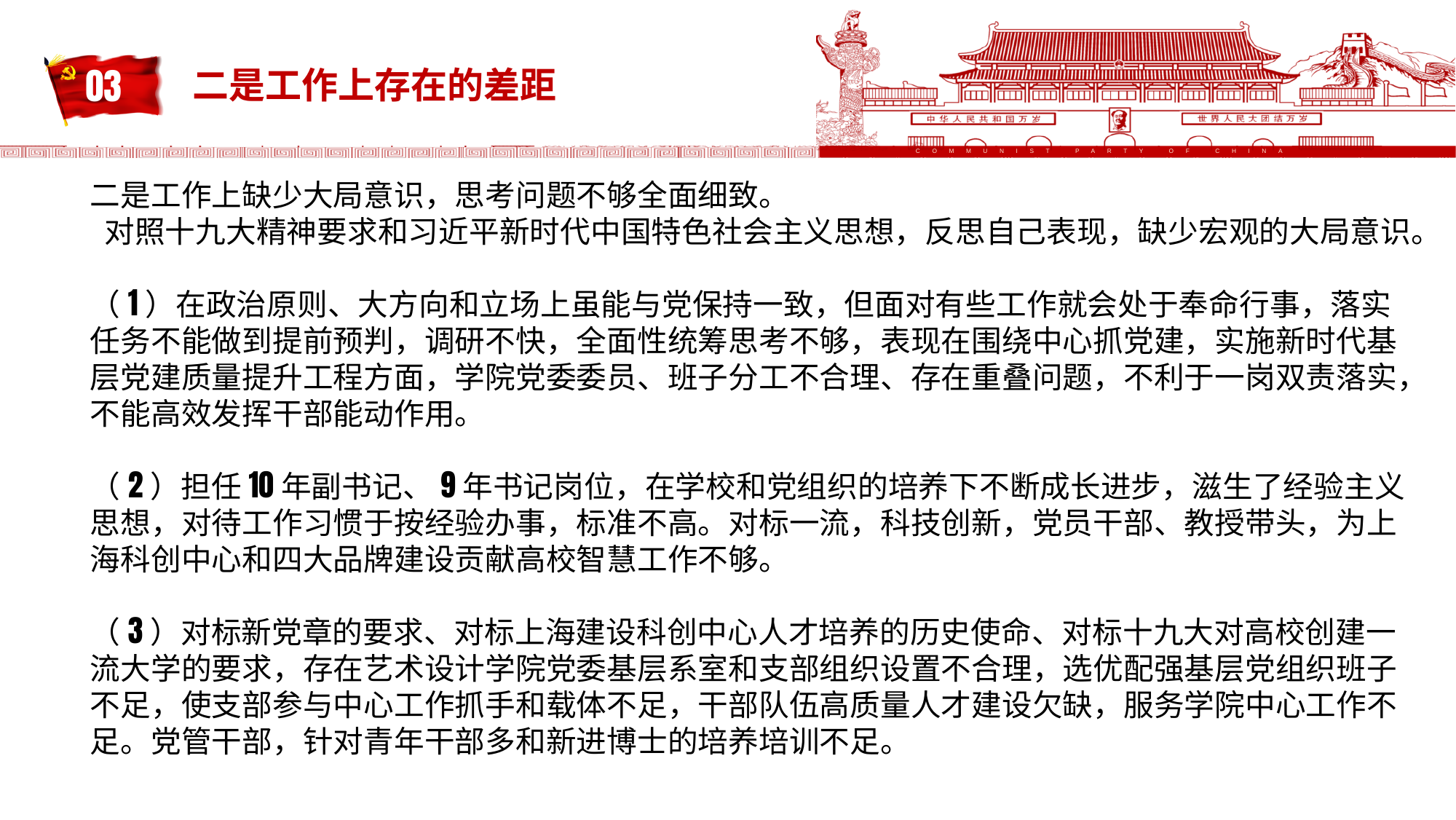

二是工作上存在的差距
二是工作上缺少大局意识，思考问题不够全面细致。
 对照十九大精神要求和习近平新时代中国特色社会主义思想，反思自己表现，缺少宏观的大局意识。

（1）在政治原则、大方向和立场上虽能与党保持一致，但面对有些工作就会处于奉命行事，落实任务不能做到提前预判，调研不快，全面性统筹思考不够，表现在围绕中心抓党建，实施新时代基层党建质量提升工程方面，学院党委委员、班子分工不合理、存在重叠问题，不利于一岗双责落实，不能高效发挥干部能动作用。

（2）担任10年副书记、9年书记岗位，在学校和党组织的培养下不断成长进步，滋生了经验主义思想，对待工作习惯于按经验办事，标准不高。对标一流，科技创新，党员干部、教授带头，为上海科创中心和四大品牌建设贡献高校智慧工作不够。

（3）对标新党章的要求、对标上海建设科创中心人才培养的历史使命、对标十九大对高校创建一流大学的要求，存在艺术设计学院党委基层系室和支部组织设置不合理，选优配强基层党组织班子不足，使支部参与中心工作抓手和载体不足，干部队伍高质量人才建设欠缺，服务学院中心工作不足。党管干部，针对青年干部多和新进博士的培养培训不足。